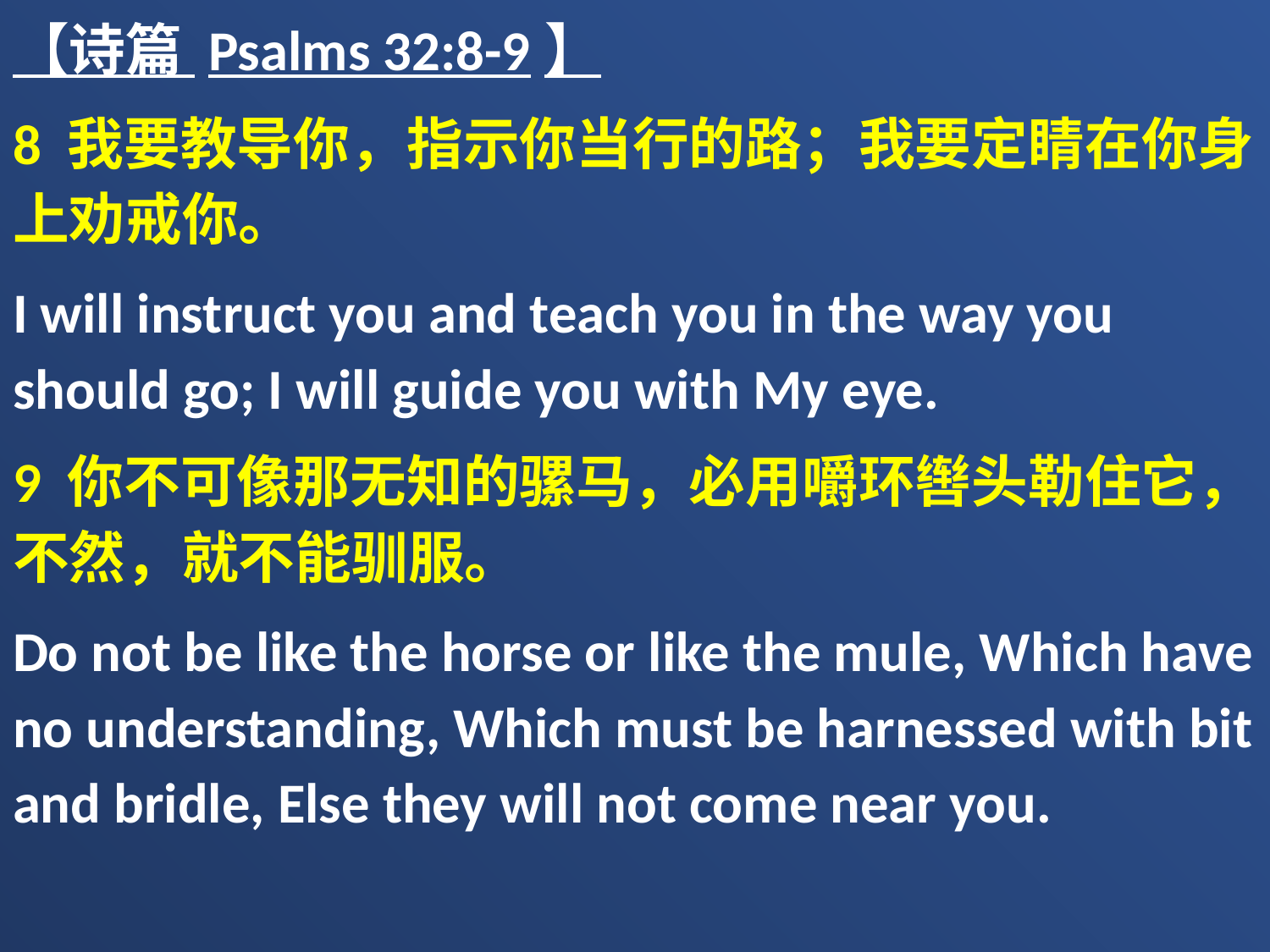

【诗篇 Psalms 32:8-9】
8 我要教导你，指示你当行的路；我要定睛在你身上劝戒你。
I will instruct you and teach you in the way you should go; I will guide you with My eye.
9 你不可像那无知的骡马，必用嚼环辔头勒住它，不然，就不能驯服。
Do not be like the horse or like the mule, Which have no understanding, Which must be harnessed with bit and bridle, Else they will not come near you.